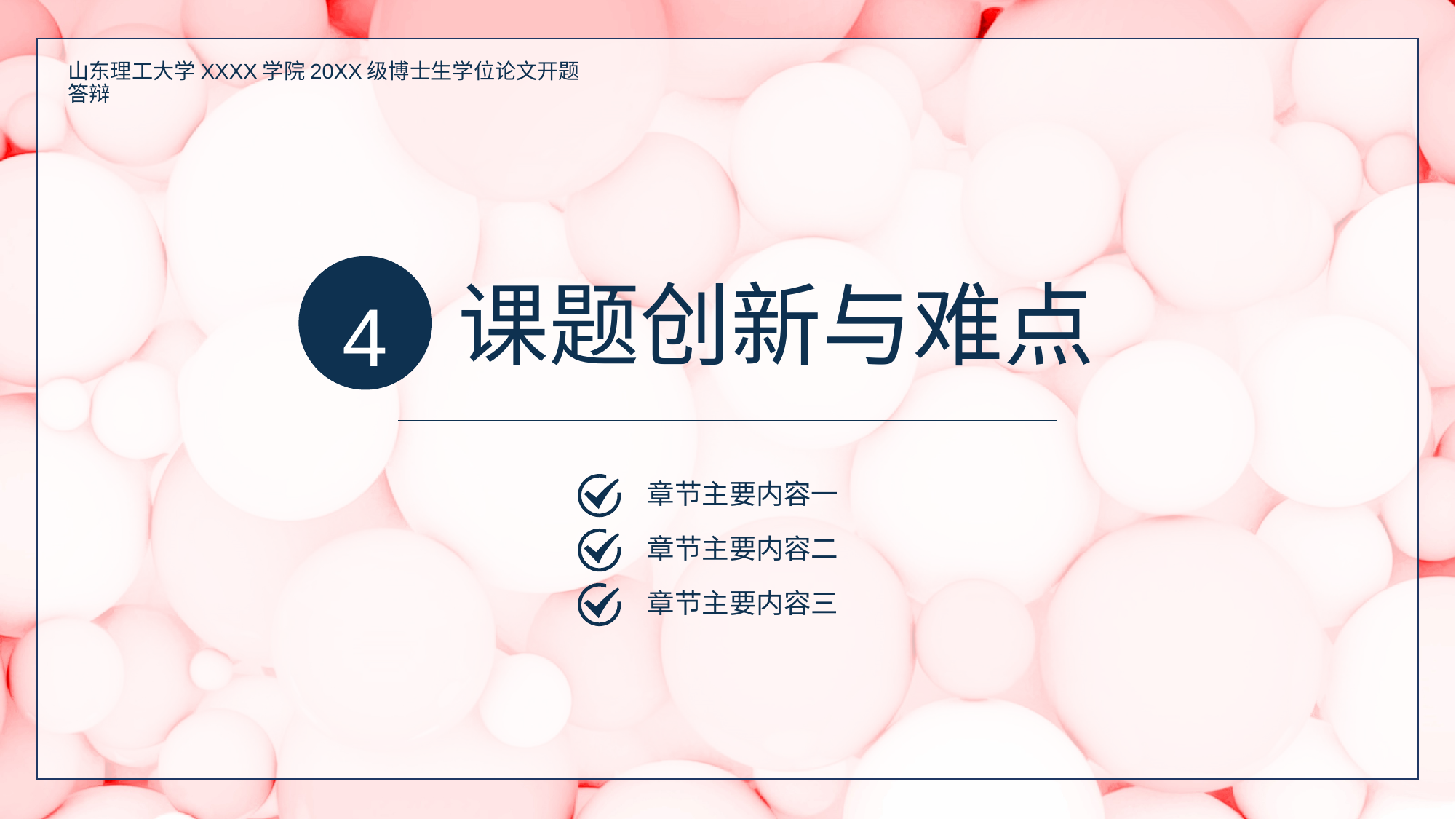

山东理工大学XXXX学院20XX级博士生学位论文开题答辩
课题创新与难点
4
章节主要内容一
章节主要内容二
章节主要内容三